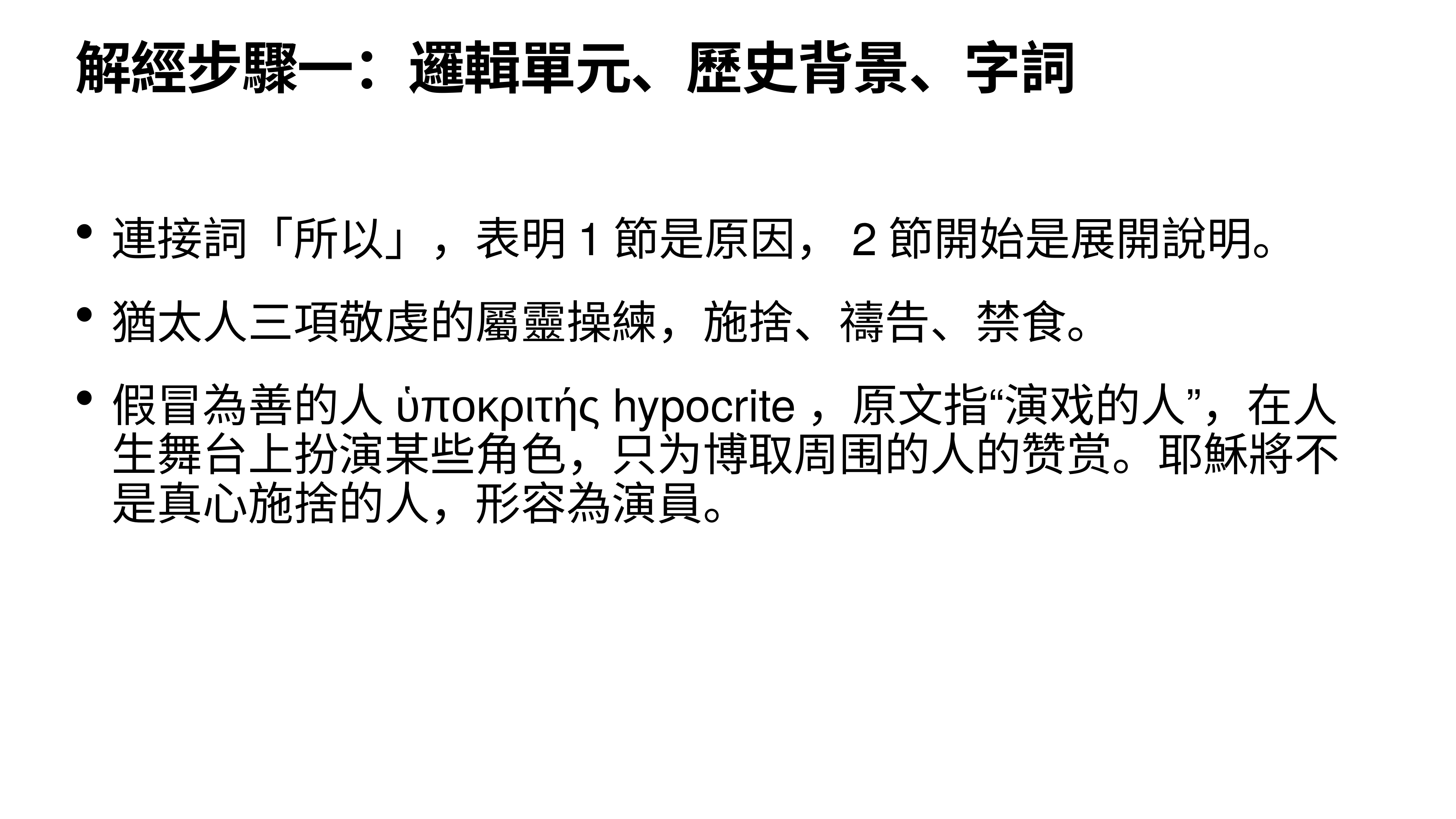

# 解經步驟一：邏輯單元、歷史背景、字詞
連接詞「所以」，表明1節是原因，2節開始是展開說明。
猶太人三項敬虔的屬靈操練，施捨、禱告、禁食。
假冒為善的人ὑποκριτής hypocrite，原文指“演戏的人”，在人生舞台上扮演某些角色，只为博取周围的人的赞赏。耶穌將不是真心施捨的人，形容為演員。